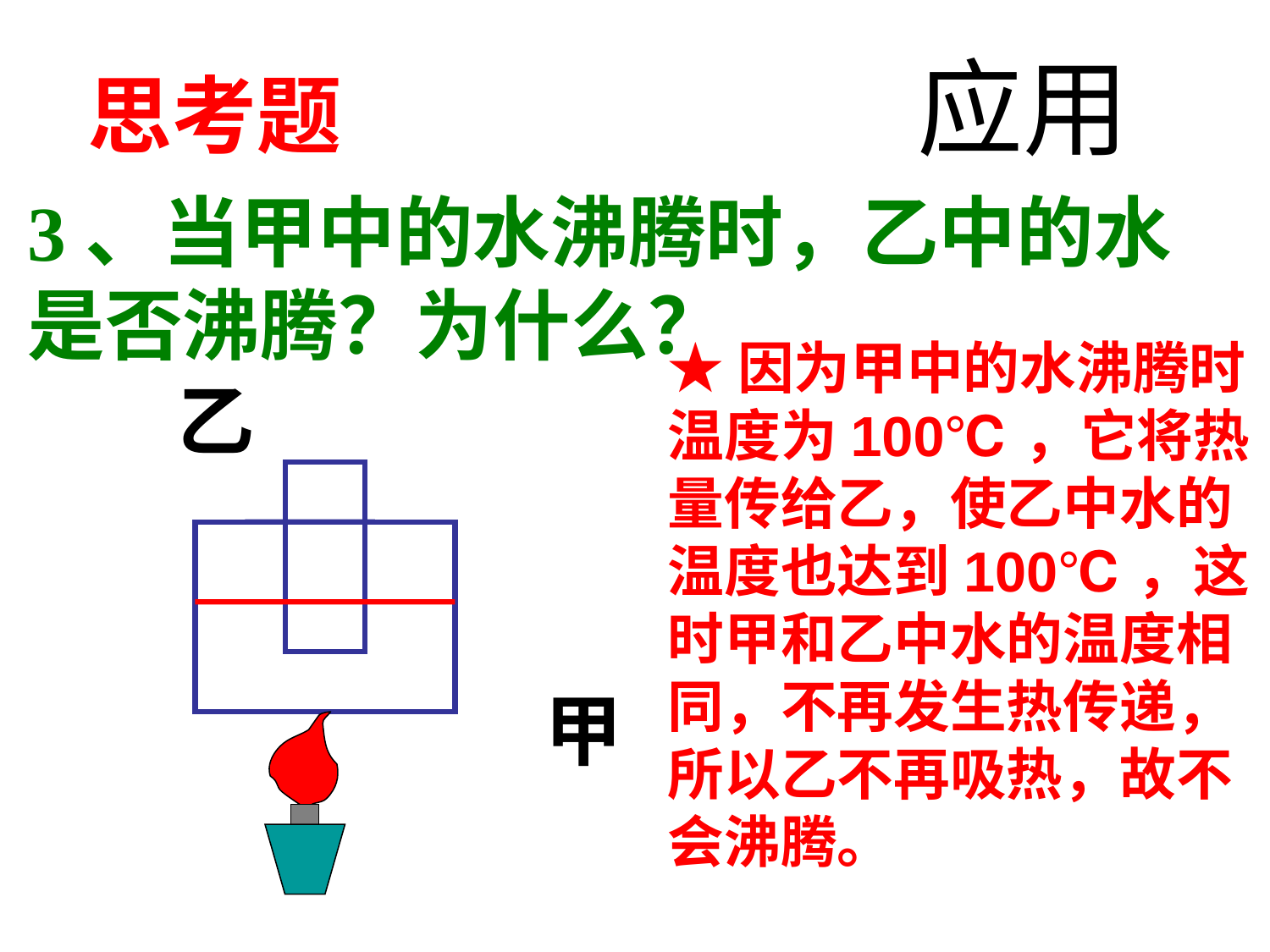

应用
思考题
3、当甲中的水沸腾时，乙中的水是否沸腾？为什么？
★因为甲中的水沸腾时温度为100℃，它将热量传给乙，使乙中水的温度也达到100℃，这时甲和乙中水的温度相同，不再发生热传递，所以乙不再吸热，故不会沸腾。
乙

甲